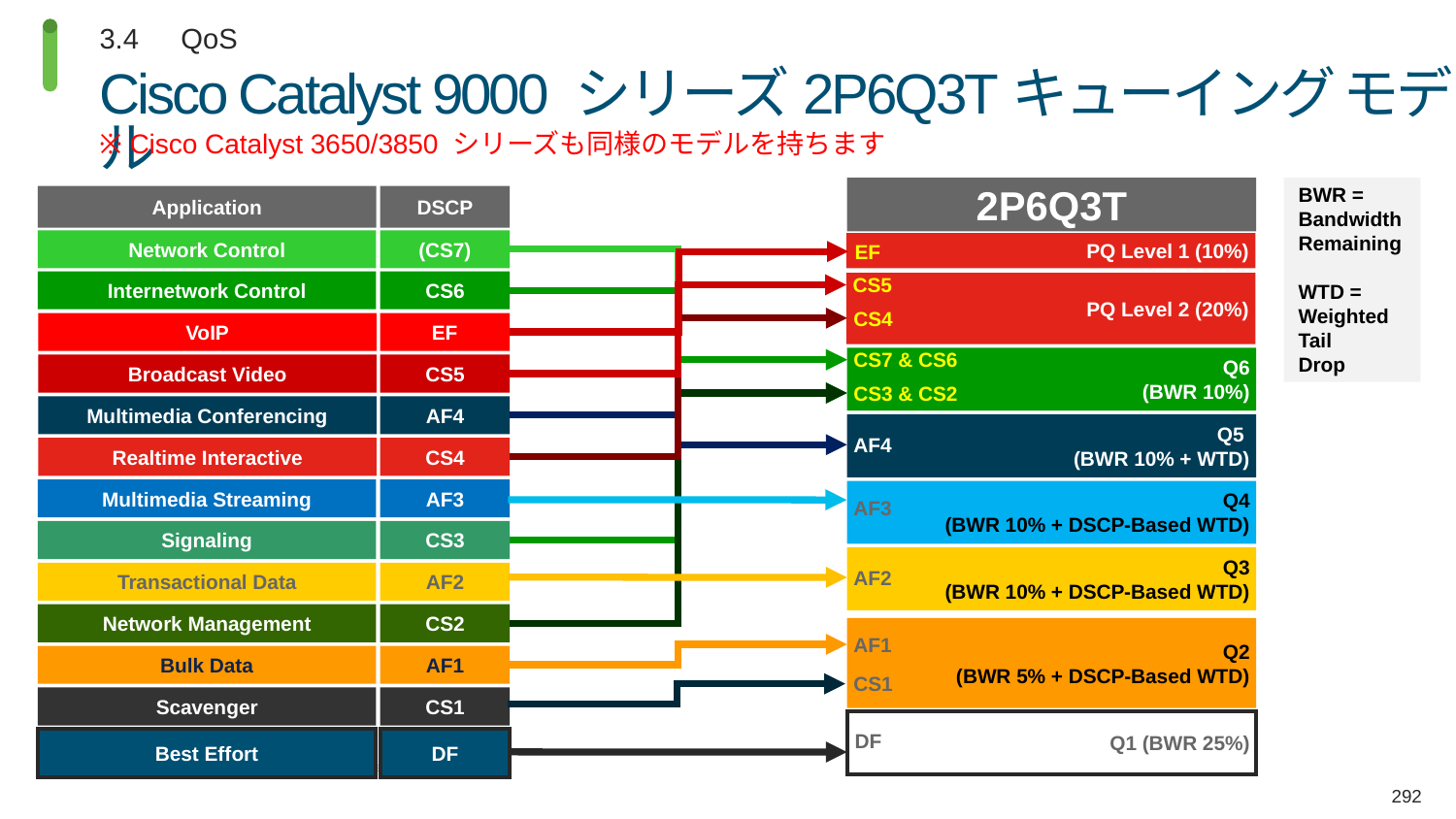

3.4　QoS
# Cisco Catalyst 9000 シリーズ2P6Q3Tキューイング モデル
※ Cisco Catalyst 3650/3850 シリーズも同様のモデルを持ちます
2P6Q3T
Application
DSCP
Network Control
(CS7)
Internetwork Control
CS6
VoIP
EF
Broadcast Video
CS5
Multimedia Conferencing
AF4
Realtime Interactive
CS4
Multimedia Streaming
AF3
Signaling
CS3
Transactional Data
AF2
Network Management
CS2
Bulk Data
AF1
Scavenger
CS1
Best Effort
DF
PQ Level 1 (10%)
EF
CS5
PQ Level 2 (20%)
CS4
CS7 & CS6
Q6
(BWR 10%)
CS3 & CS2
Q5
(BWR 10% + WTD)
AF4
Q4
(BWR 10% + DSCP-Based WTD)
AF3
Q3
(BWR 10% + DSCP-Based WTD)
AF2
Q2
(BWR 5% + DSCP-Based WTD)
AF1
CS1
Q1 (BWR 25%)
DF
BWR =
Bandwidth
Remaining

WTD =
Weighted
Tail
Drop
292